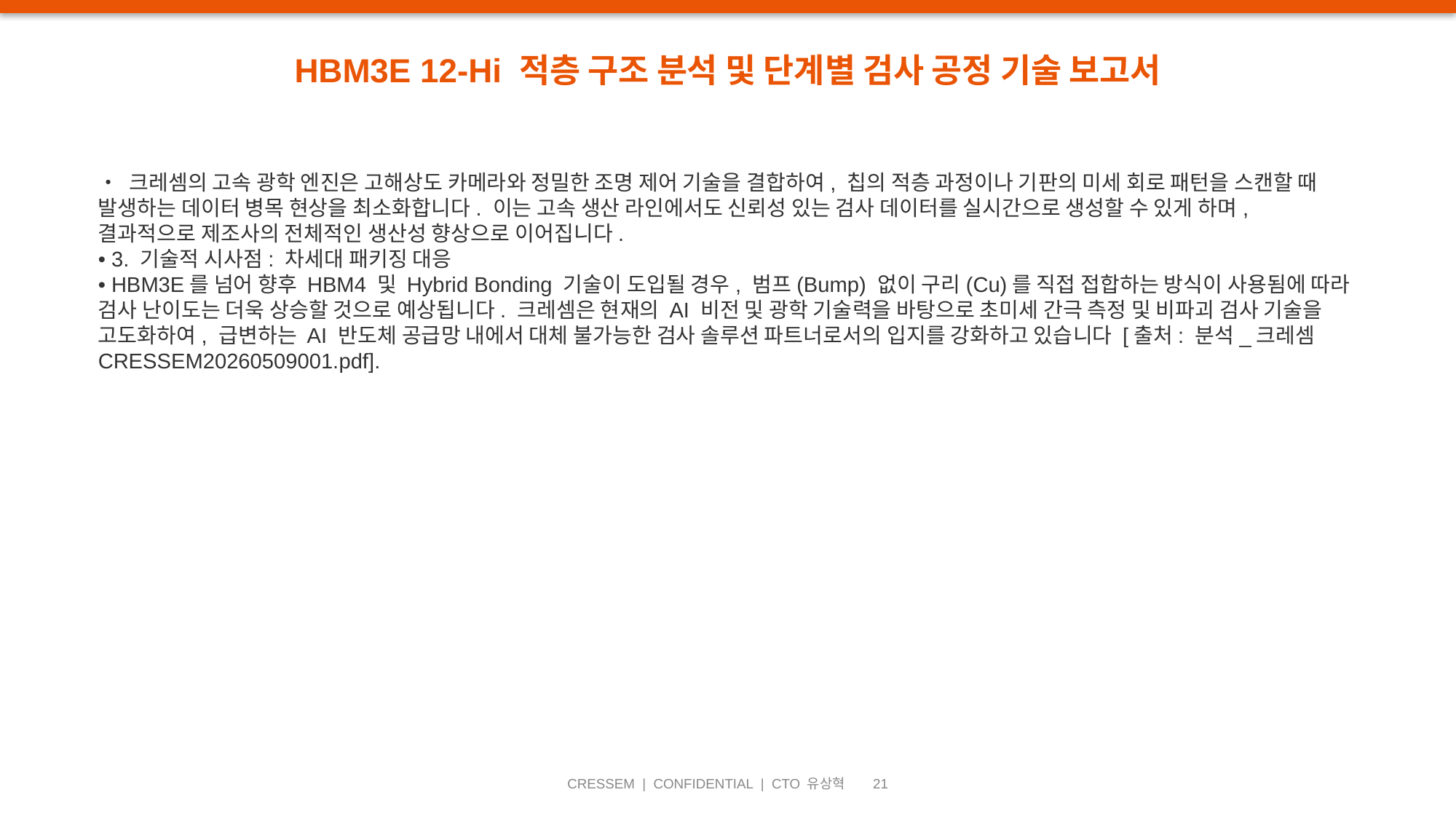

HBM3E 12-Hi 적층 구조 분석 및 단계별 검사 공정 기술 보고서
• 크레셈의 고속 광학 엔진은 고해상도 카메라와 정밀한 조명 제어 기술을 결합하여, 칩의 적층 과정이나 기판의 미세 회로 패턴을 스캔할 때 발생하는 데이터 병목 현상을 최소화합니다. 이는 고속 생산 라인에서도 신뢰성 있는 검사 데이터를 실시간으로 생성할 수 있게 하며, 결과적으로 제조사의 전체적인 생산성 향상으로 이어집니다.
• 3. 기술적 시사점: 차세대 패키징 대응
• HBM3E를 넘어 향후 HBM4 및 Hybrid Bonding 기술이 도입될 경우, 범프(Bump) 없이 구리(Cu)를 직접 접합하는 방식이 사용됨에 따라 검사 난이도는 더욱 상승할 것으로 예상됩니다. 크레셈은 현재의 AI 비전 및 광학 기술력을 바탕으로 초미세 간극 측정 및 비파괴 검사 기술을 고도화하여, 급변하는 AI 반도체 공급망 내에서 대체 불가능한 검사 솔루션 파트너로서의 입지를 강화하고 있습니다 [출처: 분석_크레셈CRESSEM20260509001.pdf].
CRESSEM  |  CONFIDENTIAL  |  CTO 유상혁        21